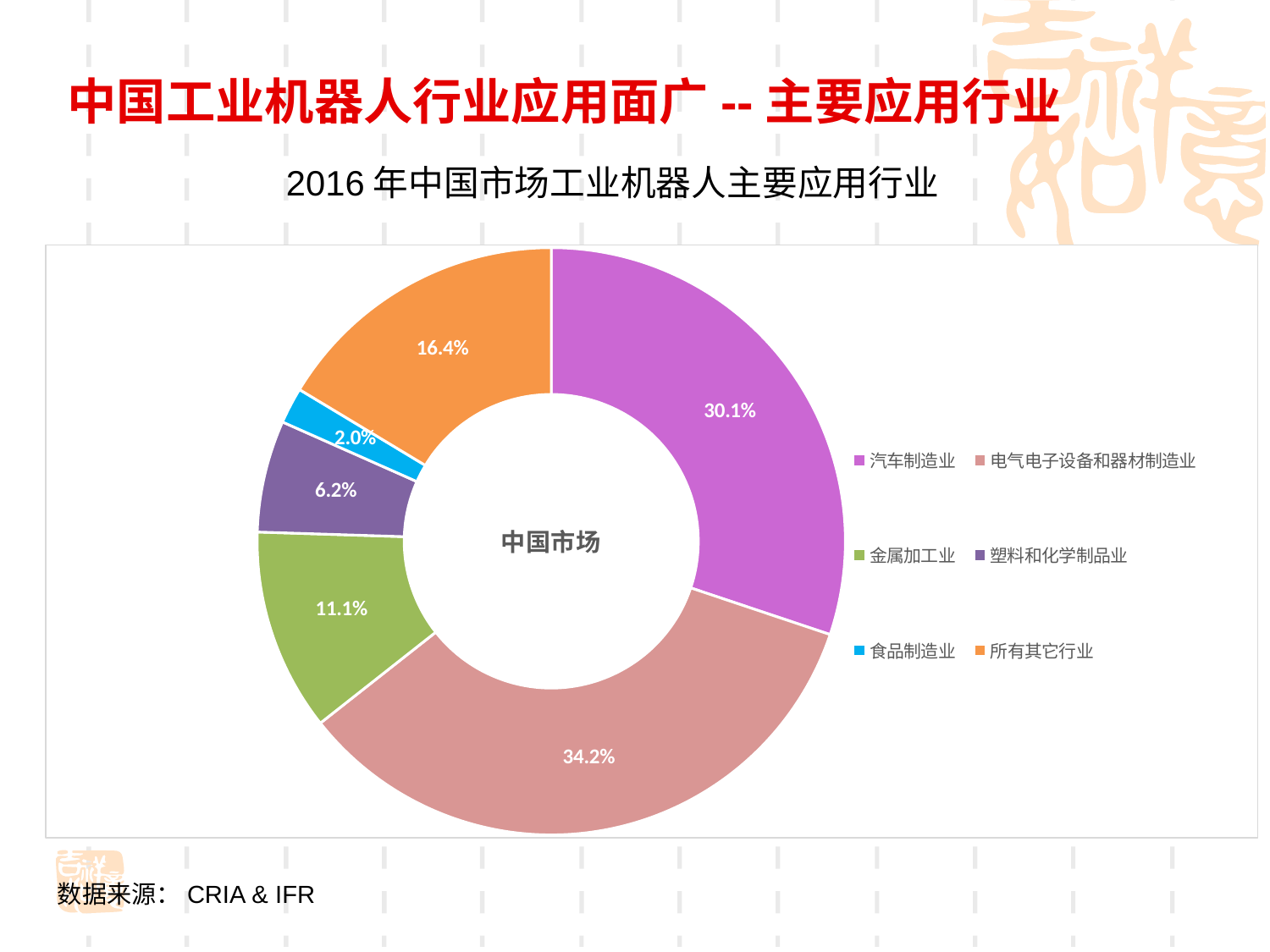

中国工业机器人行业应用面广--主要应用行业
 2016年中国市场工业机器人主要应用行业

### Chart:

| Category | 中国市场 |
|---|---|
| 汽车制造业 | 26881.0 |
| 电气电子设备和器材制造业 | 30514.0 |
| 金属加工业 | 9928.0 |
| 塑料和化学制品业 | 5490.0 |
| 食品制造业 | 1768.0 |
| 所有其它行业 | 14586.0 |
数据来源：CRIA & IFR